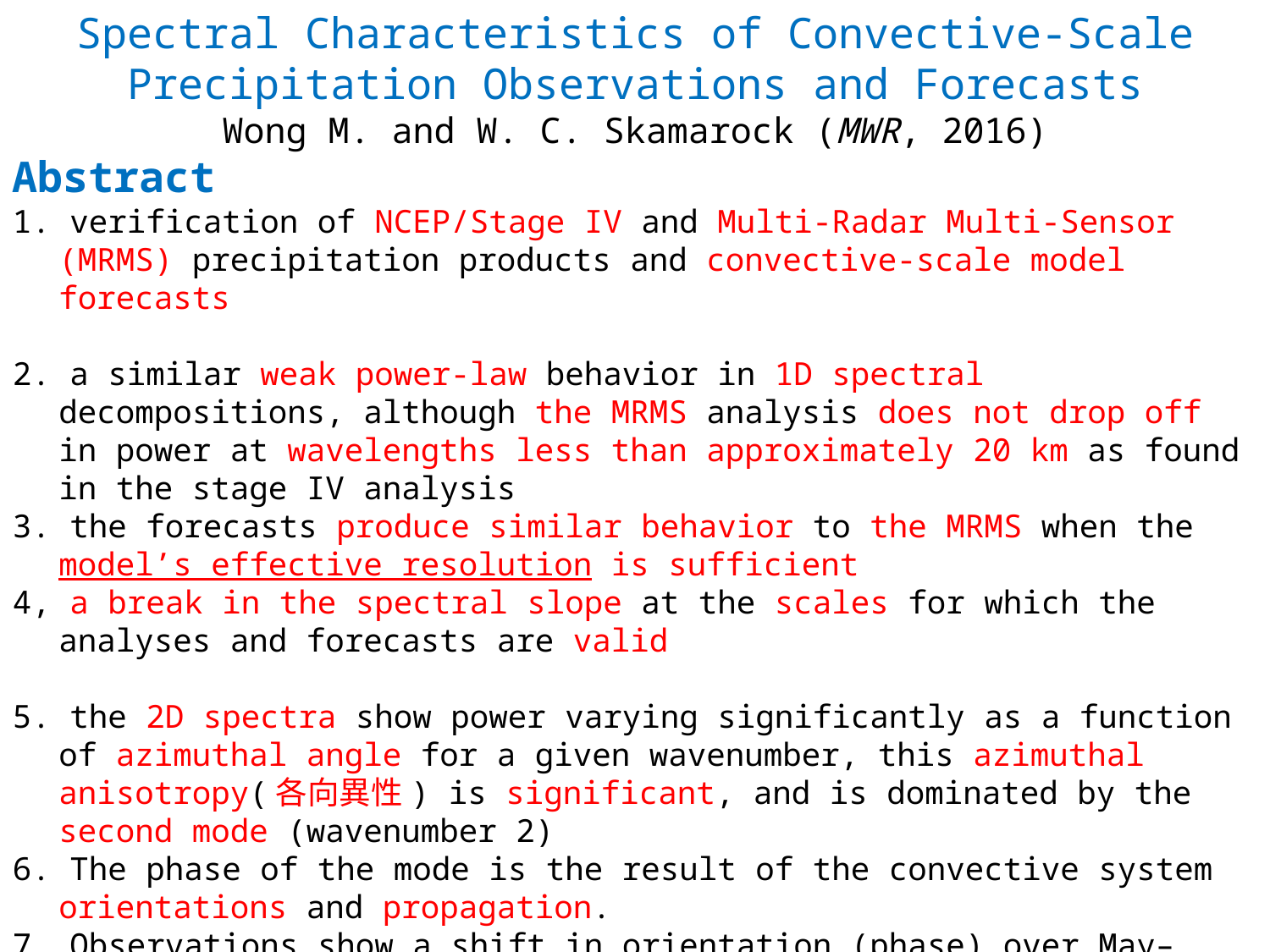

Spectral Characteristics of Convective-Scale Precipitation Observations and Forecasts
Wong M. and W. C. Skamarock (MWR, 2016)
Abstract
1. verification of NCEP/Stage IV and Multi-Radar Multi-Sensor (MRMS) precipitation products and convective-scale model forecasts

2. a similar weak power-law behavior in 1D spectral decompositions, although the MRMS analysis does not drop off in power at wavelengths less than approximately 20 km as found in the stage IV analysis
3. the forecasts produce similar behavior to the MRMS when the model’s effective resolution is sufficient
4, a break in the spectral slope at the scales for which the analyses and forecasts are valid

5. the 2D spectra show power varying significantly as a function of azimuthal angle for a given wavenumber, this azimuthal anisotropy(各向異性) is significant, and is dominated by the second mode (wavenumber 2)
6. The phase of the mode is the result of the convective system orientations and propagation.
7. Observations show a shift in orientation (phase) over May–June–July. The convective forecasts reproduce this shift in phase, although with a consistent but small phase error.